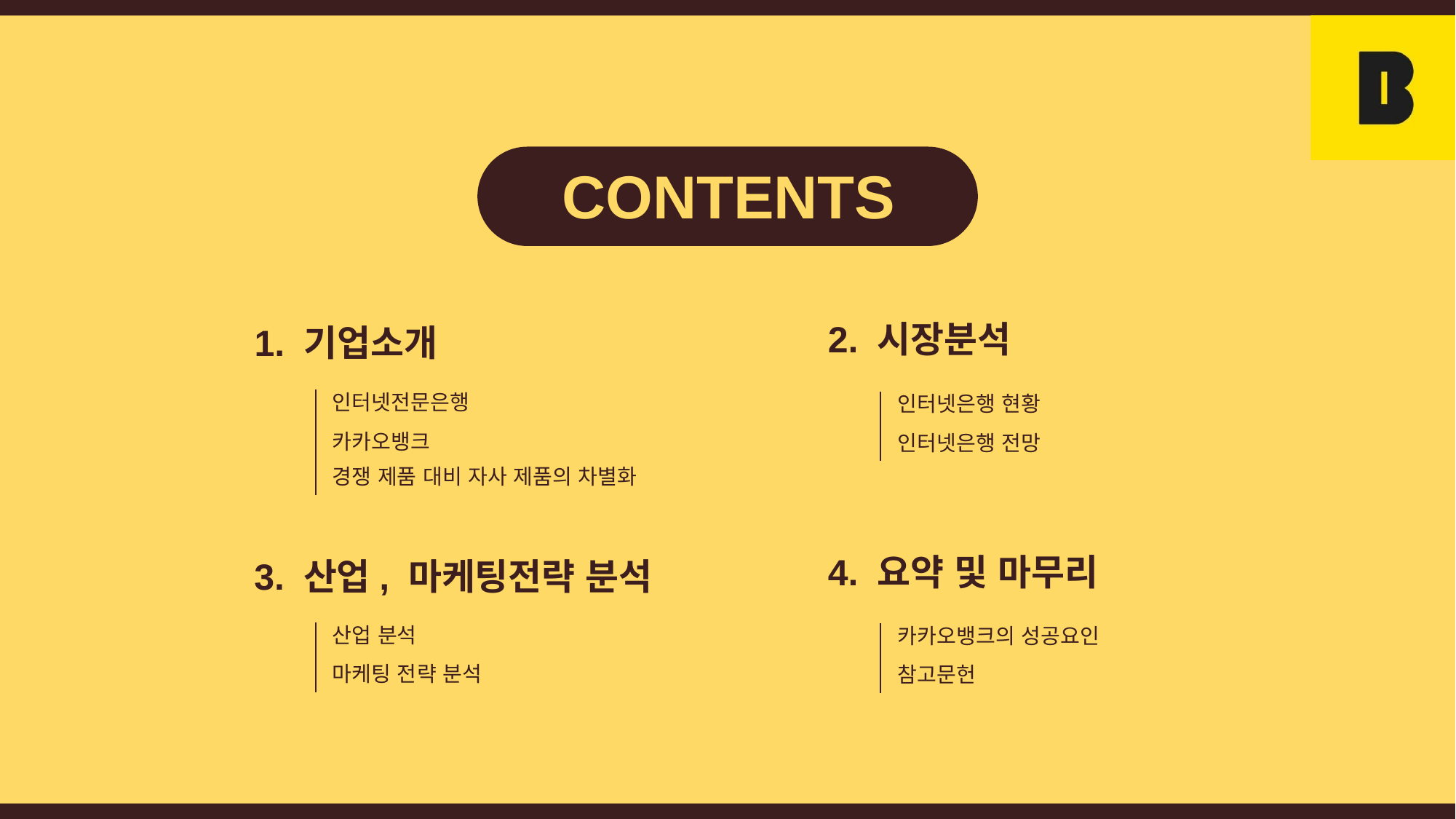

CONTENTS
2. 시장분석
1. 기업소개
인터넷전문은행
인터넷은행 현황
카카오뱅크
인터넷은행 전망
경쟁 제품 대비 자사 제품의 차별화
4. 요약 및 마무리
3. 산업, 마케팅전략 분석
산업 분석
카카오뱅크의 성공요인
마케팅 전략 분석
참고문헌